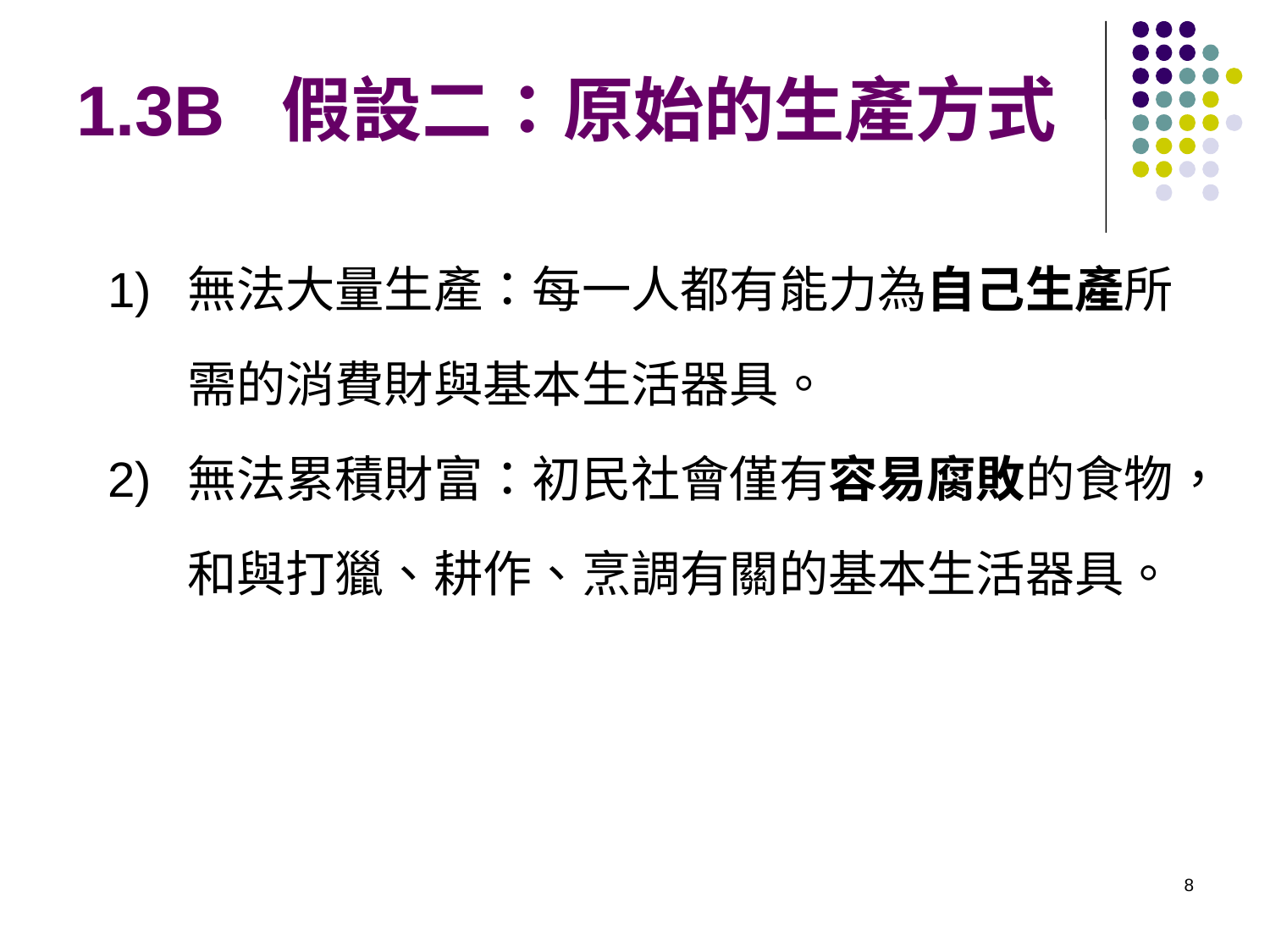

# 1.3B  假設二：原始的生產方式
無法大量生產：每一人都有能力為自己生產所需的消費財與基本生活器具。
無法累積財富：初民社會僅有容易腐敗的食物，和與打獵、耕作、烹調有關的基本生活器具。
8